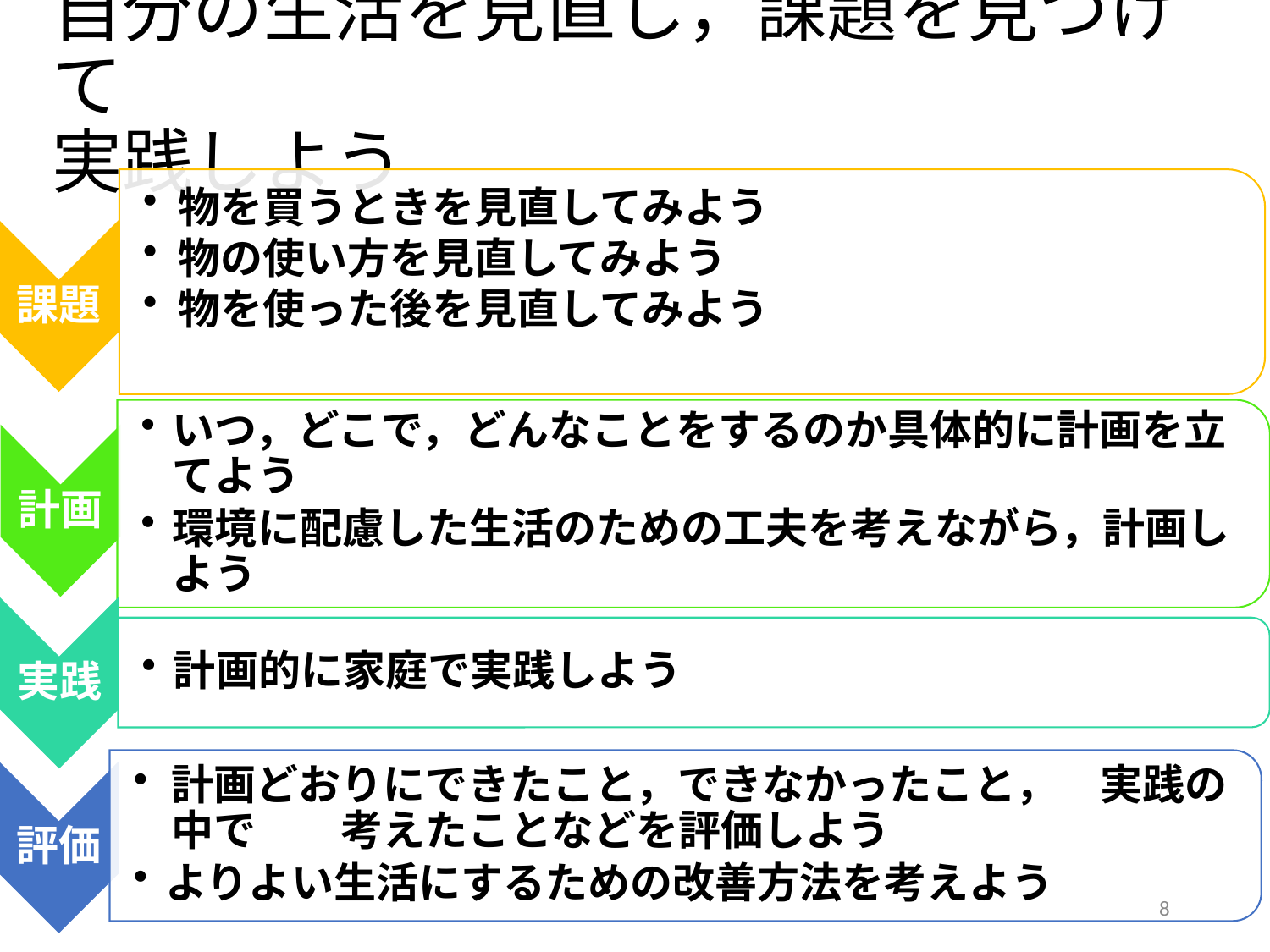

# 自分の生活を見直し，課題を見つけて 実践しよう
課題
 物を買うときを見直してみよう
 物の使い方を見直してみよう
 物を使った後を見直してみよう
計画
いつ，どこで，どんなことをするのか具体的に計画を立てよう
環境に配慮した生活のための工夫を考えながら，計画しよう
実践
計画的に家庭で実践しよう
評価
計画どおりにできたこと，できなかったこと，　実践の中で　　考えたことなどを評価しよう
よりよい生活にするための改善方法を考えよう
8